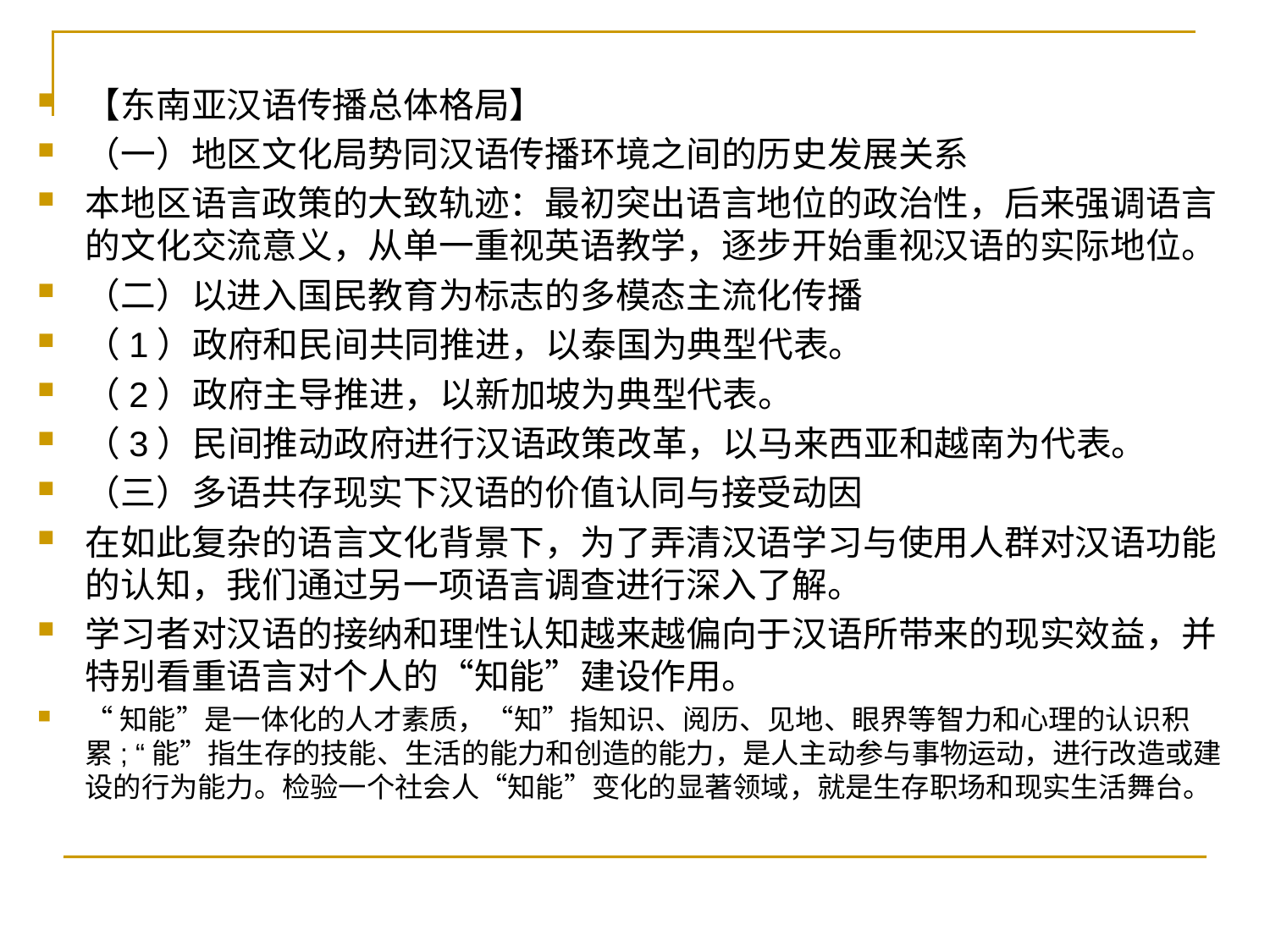

【东南亚汉语传播总体格局】
（一）地区文化局势同汉语传播环境之间的历史发展关系
本地区语言政策的大致轨迹：最初突出语言地位的政治性，后来强调语言的文化交流意义，从单一重视英语教学，逐步开始重视汉语的实际地位。
（二）以进入国民教育为标志的多模态主流化传播
（1）政府和民间共同推进，以泰国为典型代表。
（2）政府主导推进，以新加坡为典型代表。
（3）民间推动政府进行汉语政策改革，以马来西亚和越南为代表。
（三）多语共存现实下汉语的价值认同与接受动因
在如此复杂的语言文化背景下，为了弄清汉语学习与使用人群对汉语功能的认知，我们通过另一项语言调查进行深入了解。
学习者对汉语的接纳和理性认知越来越偏向于汉语所带来的现实效益，并特别看重语言对个人的“知能”建设作用。
“知能”是一体化的人才素质，“知”指知识、阅历、见地、眼界等智力和心理的认识积累; “能”指生存的技能、生活的能力和创造的能力，是人主动参与事物运动，进行改造或建设的行为能力。检验一个社会人“知能”变化的显著领域，就是生存职场和现实生活舞台。